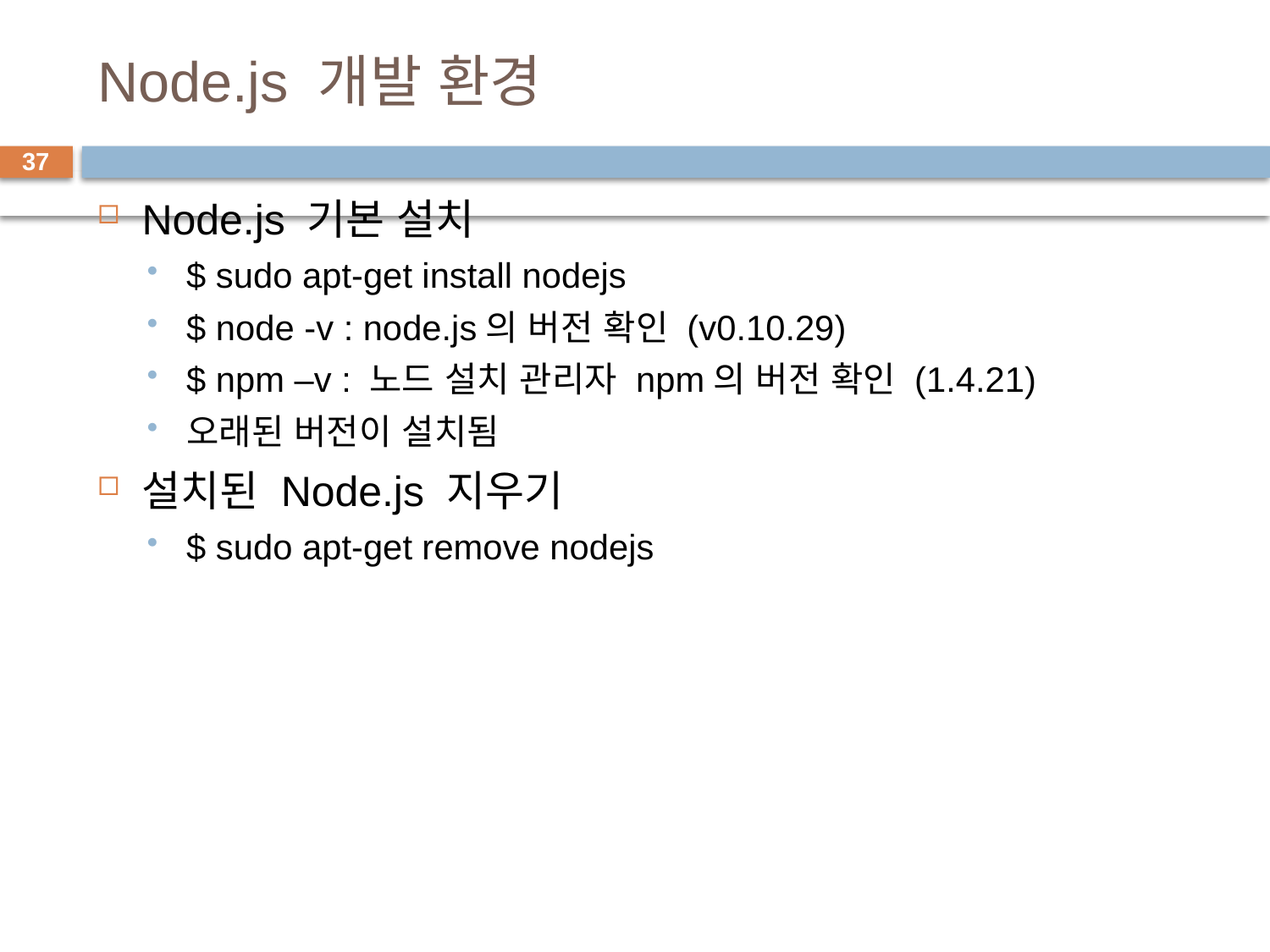

# Node.js 개발 환경
37
Node.js 기본 설치
$ sudo apt-get install nodejs
$ node -v : node.js의 버전 확인 (v0.10.29)
$ npm –v : 노드 설치 관리자 npm의 버전 확인 (1.4.21)
오래된 버전이 설치됨
설치된 Node.js 지우기
$ sudo apt-get remove nodejs